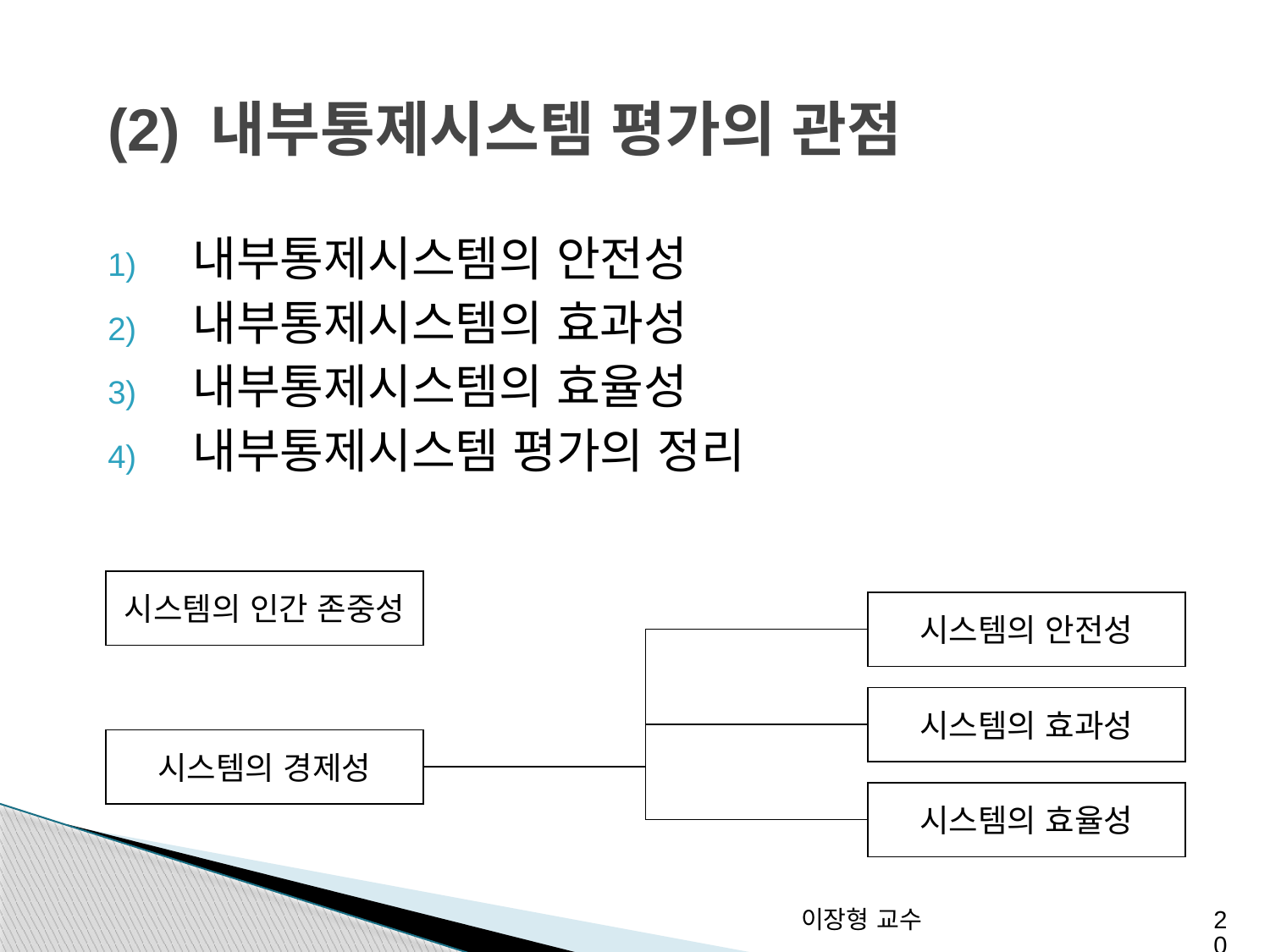

# (2) 내부통제시스템 평가의 관점
내부통제시스템의 안전성
내부통제시스템의 효과성
내부통제시스템의 효율성
내부통제시스템 평가의 정리
시스템의 인간 존중성
시스템의 안전성
시스템의 효과성
시스템의 경제성
시스템의 효율성

이장형 교수
20